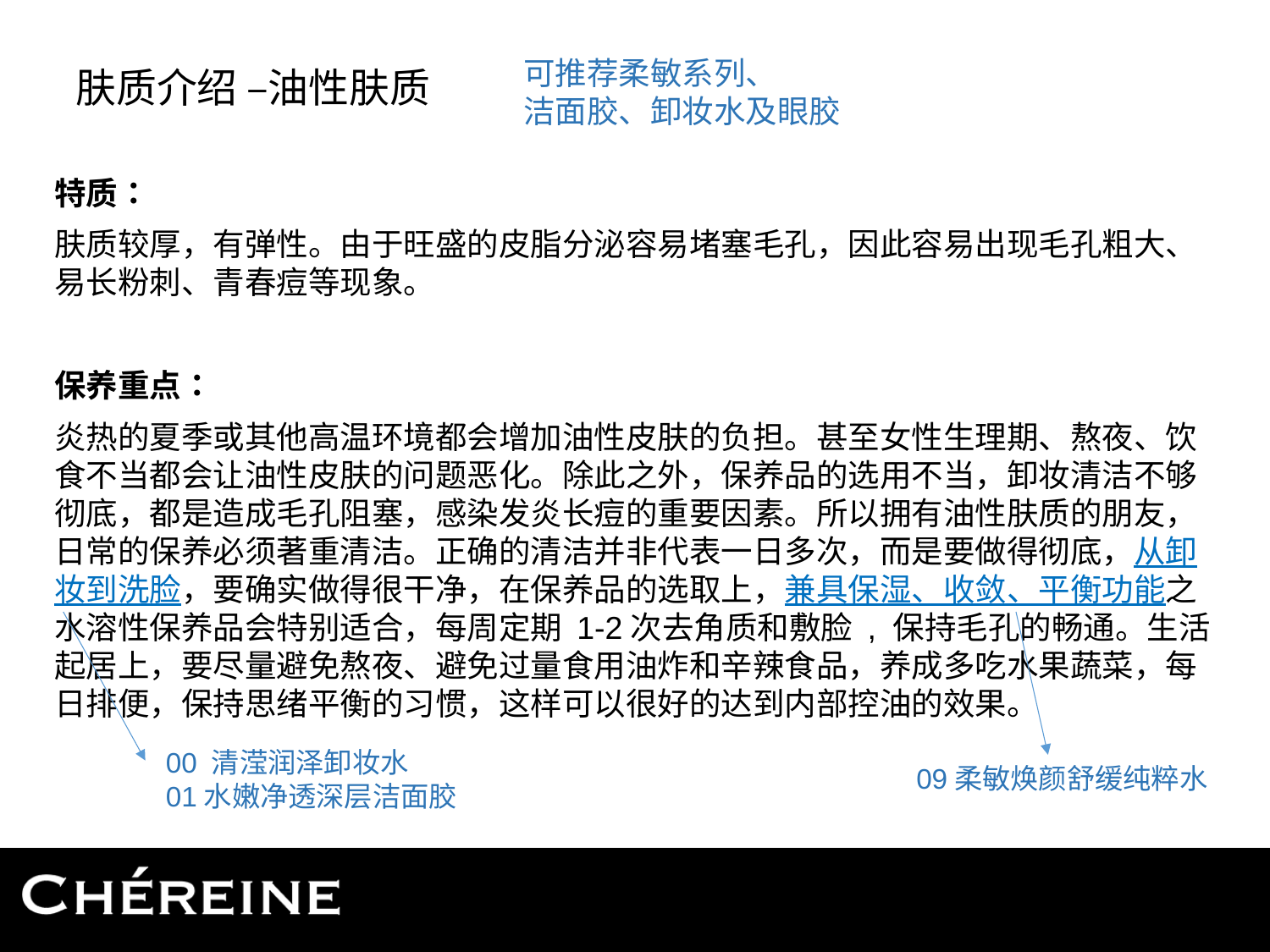

可推荐柔敏系列、
洁面胶、卸妆水及眼胶
# 肤质介绍 –油性肤质
特质：
肤质较厚，有弹性。由于旺盛的皮脂分泌容易堵塞毛孔，因此容易出现毛孔粗大、易长粉刺、青春痘等现象。

保养重点：
炎热的夏季或其他高温环境都会增加油性皮肤的负担。甚至女性生理期、熬夜、饮食不当都会让油性皮肤的问题恶化。除此之外，保养品的选用不当，卸妆清洁不够彻底，都是造成毛孔阻塞，感染发炎长痘的重要因素。所以拥有油性肤质的朋友，日常的保养必须著重清洁。正确的清洁并非代表一日多次，而是要做得彻底，从卸妆到洗脸，要确实做得很干净，在保养品的选取上，兼具保湿、收敛、平衡功能之水溶性保养品会特别适合，每周定期 1-2次去角质和敷脸 , 保持毛孔的畅通。生活起居上，要尽量避免熬夜、避免过量食用油炸和辛辣食品，养成多吃水果蔬菜，每日排便，保持思绪平衡的习惯，这样可以很好的达到内部控油的效果。

00 清滢润泽卸妆水
01水嫩净透深层洁面胶
09柔敏焕颜舒缓纯粹水